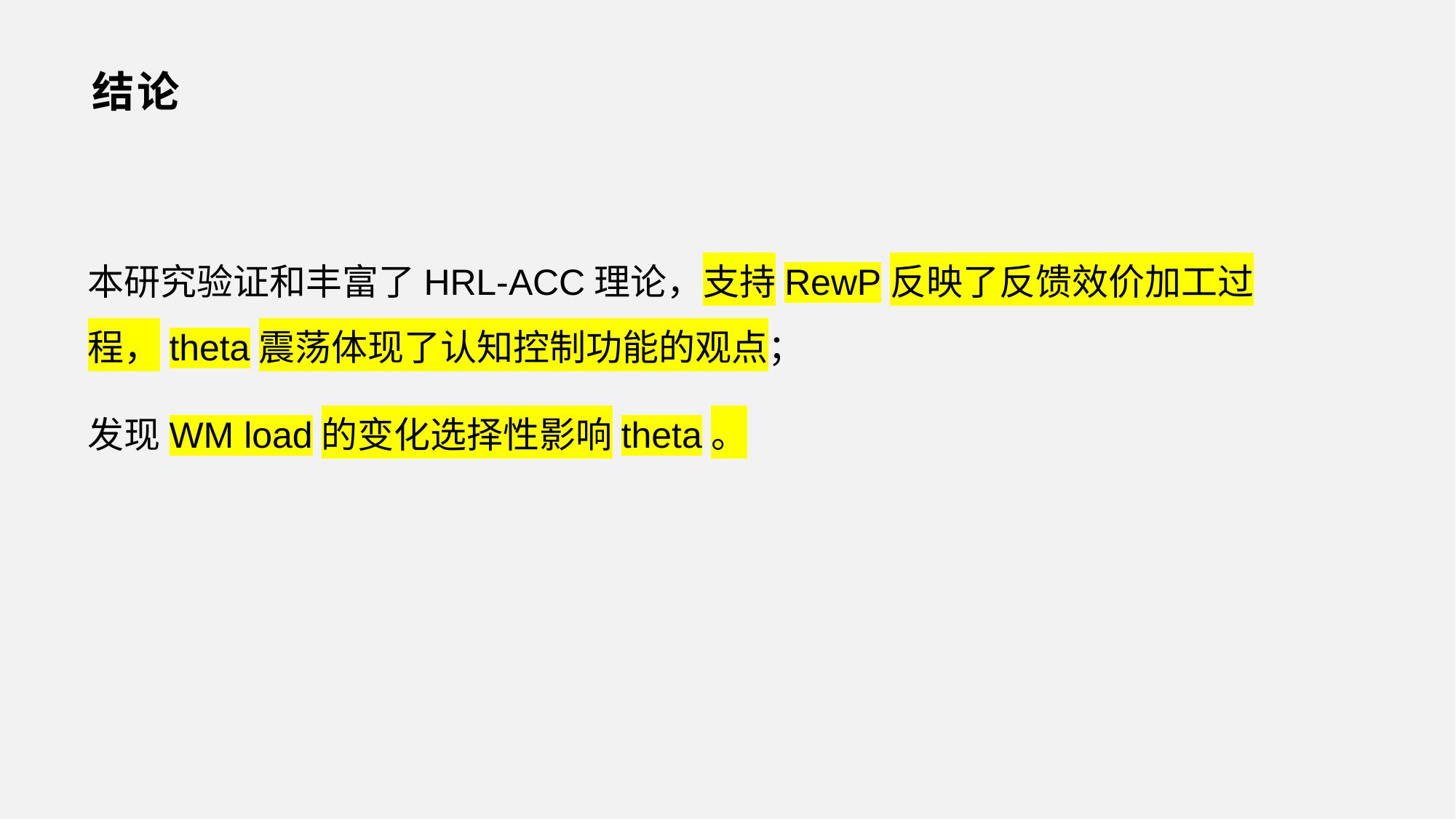

# 结论
本研究验证和丰富了HRL-ACC理论，支持RewP反映了反馈效价加工过程，theta震荡体现了认知控制功能的观点；

发现WM load的变化选择性影响theta。